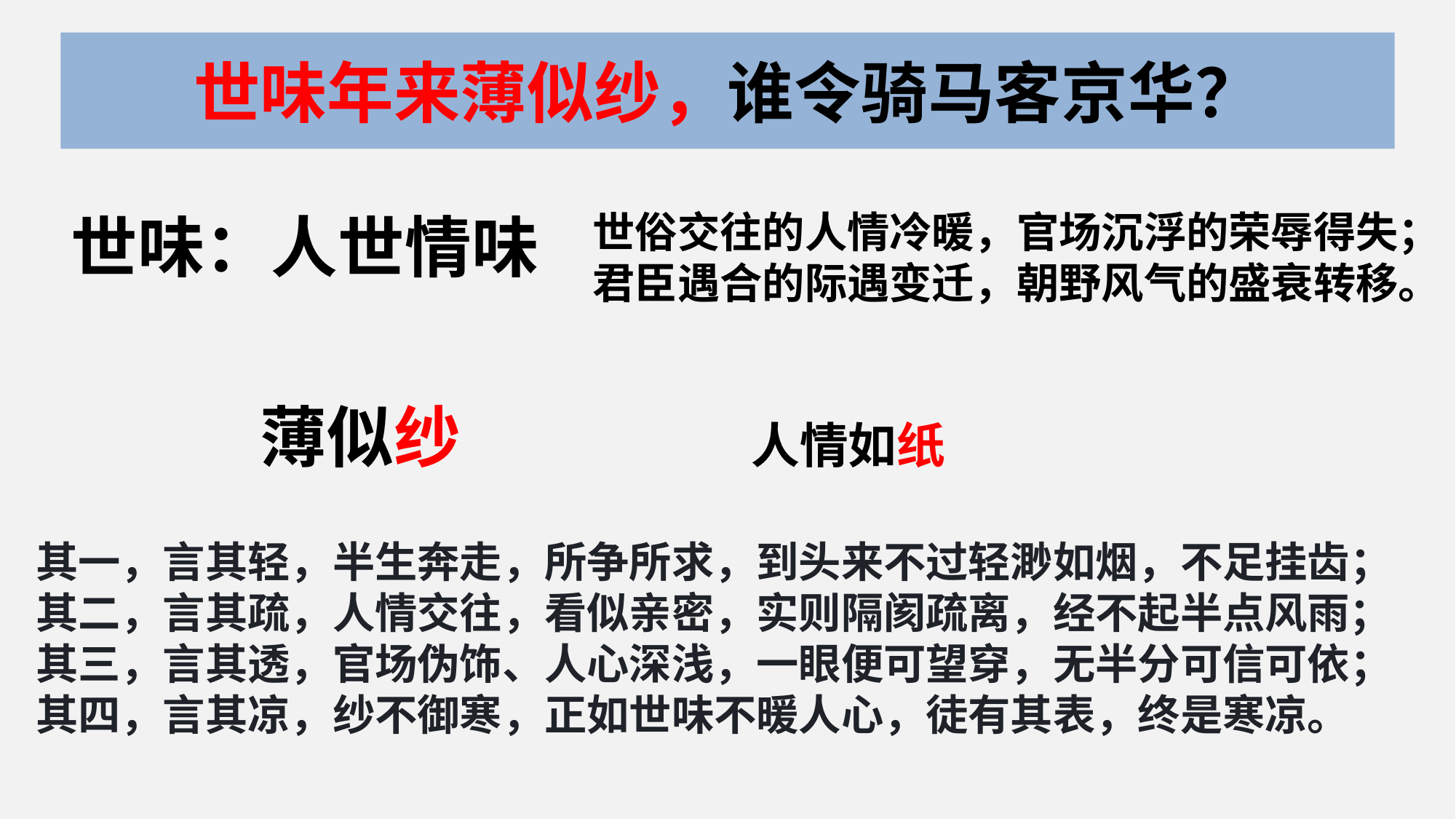

世味年来薄似纱，谁令骑马客京华？
世味：人世情味
世俗交往的人情冷暖，官场沉浮的荣辱得失；
君臣遇合的际遇变迁，朝野风气的盛衰转移。
薄似纱
人情如纸
其一，言其轻，半生奔走，所争所求，到头来不过轻渺如烟，不足挂齿；
其二，言其疏，人情交往，看似亲密，实则隔阂疏离，经不起半点风雨；
其三，言其透，官场伪饰、人心深浅，一眼便可望穿，无半分可信可依；
其四，言其凉，纱不御寒，正如世味不暖人心，徒有其表，终是寒凉。